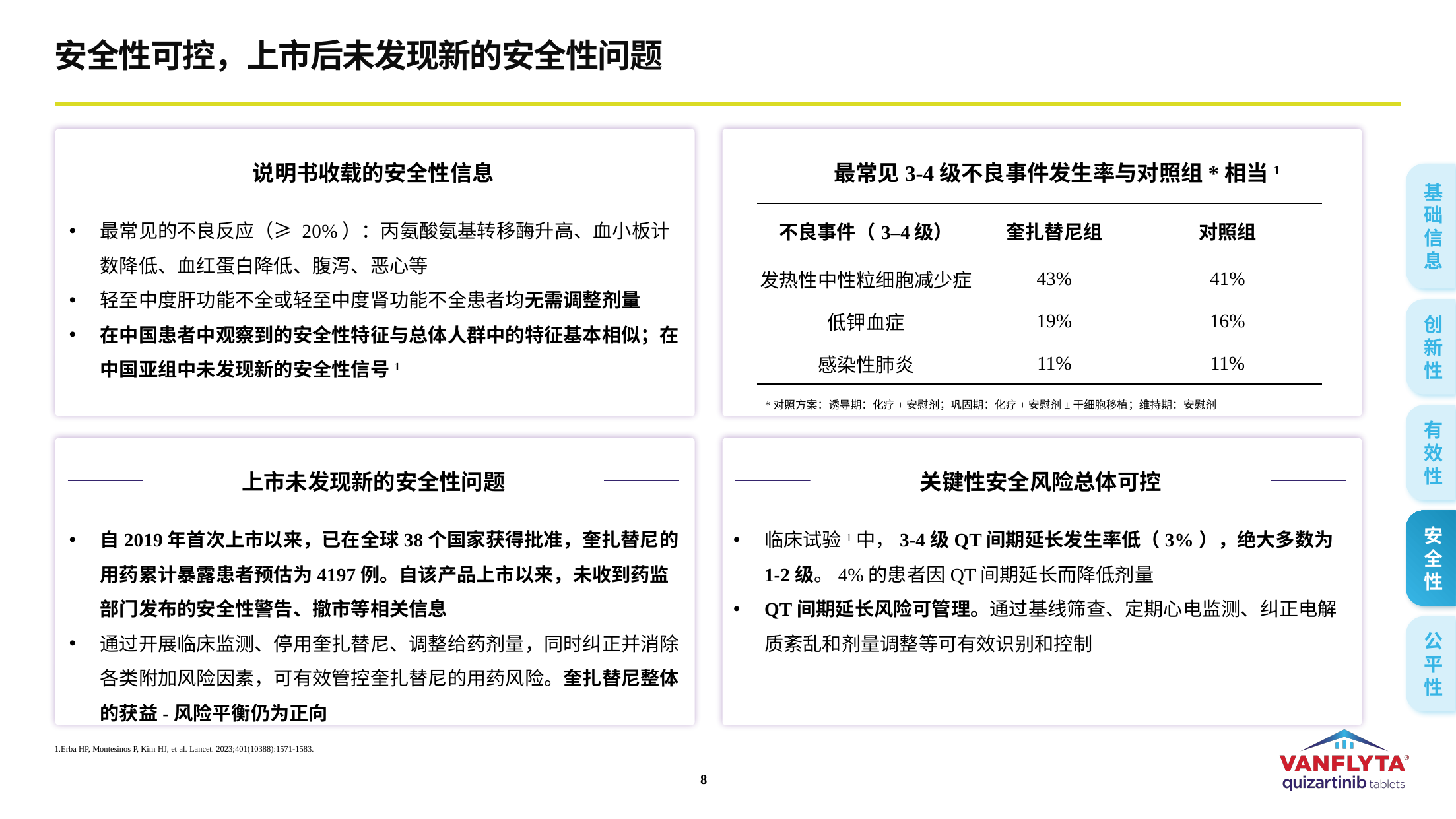

# 安全性可控，上市后未发现新的安全性问题
构象
构象
说明书收载的安全性信息
最常见3-4级不良事件发生率与对照组*相当1
基础信息
最常见的不良反应（≥ 20%）：丙氨酸氨基转移酶升高、血小板计数降低、血红蛋白降低、腹泻、恶心等
轻至中度肝功能不全或轻至中度肾功能不全患者均无需调整剂量
在中国患者中观察到的安全性特征与总体人群中的特征基本相似；在中国亚组中未发现新的安全性信号1
| 不良事件（3–4级） | 奎扎替尼组 | 对照组 |
| --- | --- | --- |
| 发热性中性粒细胞减少症 | 43% | 41% |
| 低钾血症 | 19% | 16% |
| 感染性肺炎 | 11% | 11% |
创新性
*对照方案：诱导期：化疗+安慰剂；巩固期：化疗+安慰剂±干细胞移植；维持期：安慰剂
有效性
构象
构象
上市未发现新的安全性问题
关键性安全风险总体可控
自2019年首次上市以来，已在全球38个国家获得批准，奎扎替尼的用药累计暴露患者预估为4197例。自该产品上市以来，未收到药监部门发布的安全性警告、撤市等相关信息
通过开展临床监测、停用奎扎替尼、调整给药剂量，同时纠正并消除各类附加风险因素，可有效管控奎扎替尼的用药风险。奎扎替尼整体的获益-风险平衡仍为正向
临床试验1中，3-4级QT间期延长发生率低（3%），绝大多数为1-2级。4%的患者因QT间期延长而降低剂量
QT间期延长风险可管理。通过基线筛查、定期心电监测、纠正电解质紊乱和剂量调整等可有效识别和控制
安全性
公平性
1.Erba HP, Montesinos P, Kim HJ, et al. Lancet. 2023;401(10388):1571-1583.
8